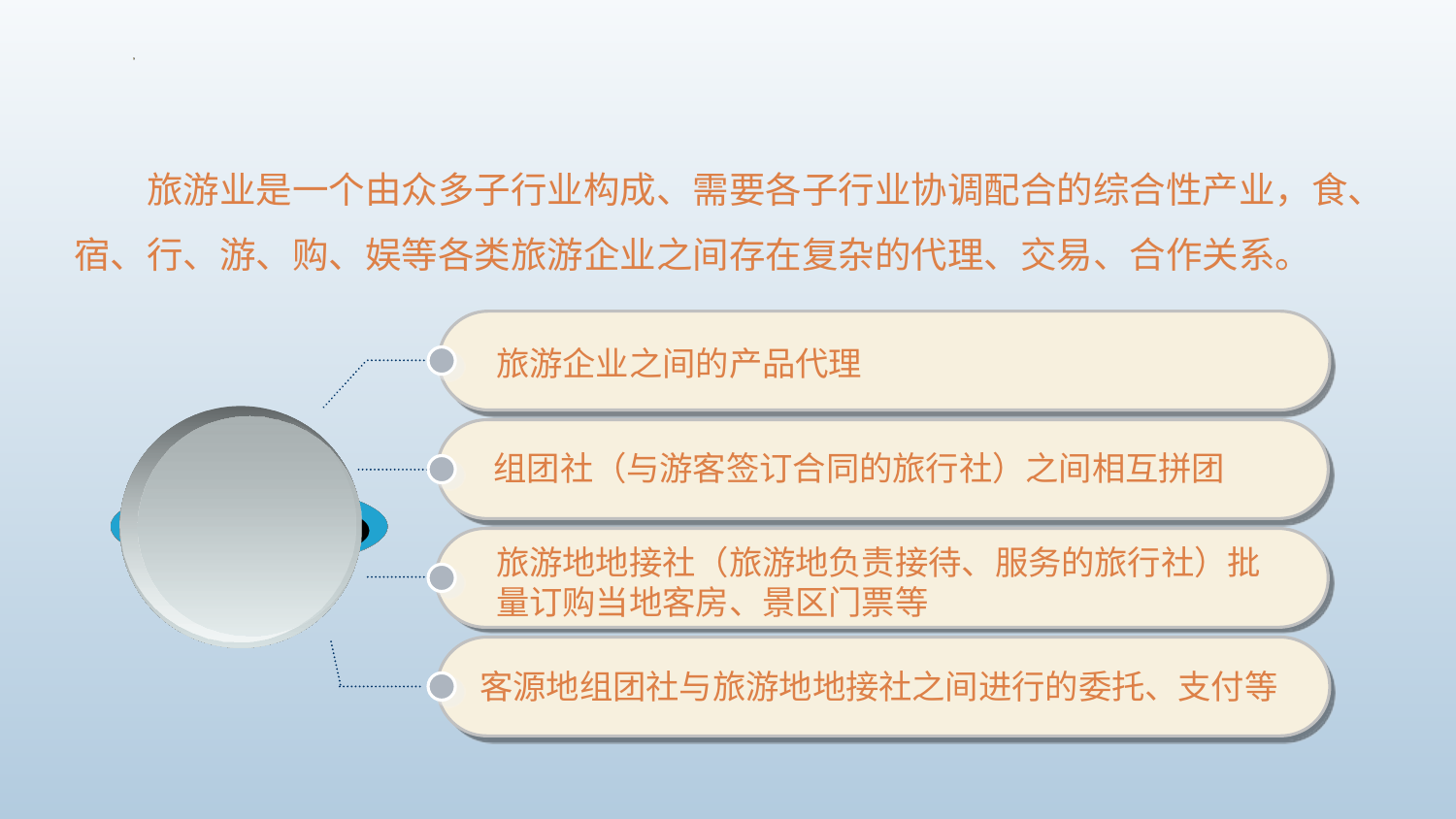

旅游业是一个由众多子行业构成、需要各子行业协调配合的综合性产业，食、宿、行、游、购、娱等各类旅游企业之间存在复杂的代理、交易、合作关系。

旅游企业之间的产品代理

组团社（与游客签订合同的旅行社）之间相互拼团

旅游地地接社（旅游地负责接待、服务的旅行社）批量订购当地客房、景区门票等

客源地组团社与旅游地地接社之间进行的委托、支付等